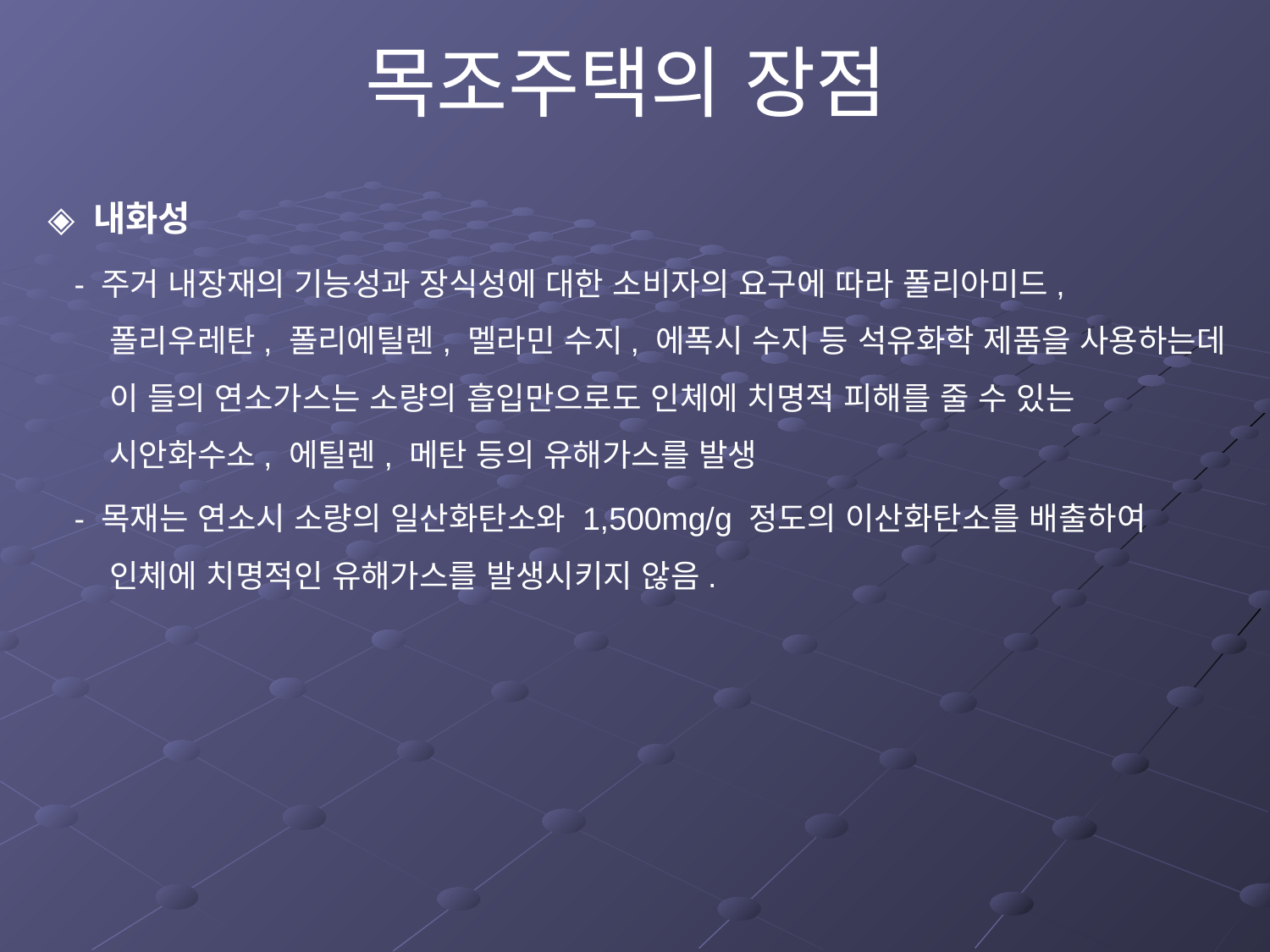

목조주택의 장점
◈ 내화성
   - 주거 내장재의 기능성과 장식성에 대한 소비자의 요구에 따라 폴리아미드, 폴리우레탄, 폴리에틸렌, 멜라민 수지, 에폭시 수지 등 석유화학 제품을 사용하는데 이 들의 연소가스는 소량의 흡입만으로도 인체에 치명적 피해를 줄 수 있는 시안화수소, 에틸렌, 메탄 등의 유해가스를 발생
   - 목재는 연소시 소량의 일산화탄소와 1,500mg/g 정도의 이산화탄소를 배출하여 인체에 치명적인 유해가스를 발생시키지 않음.